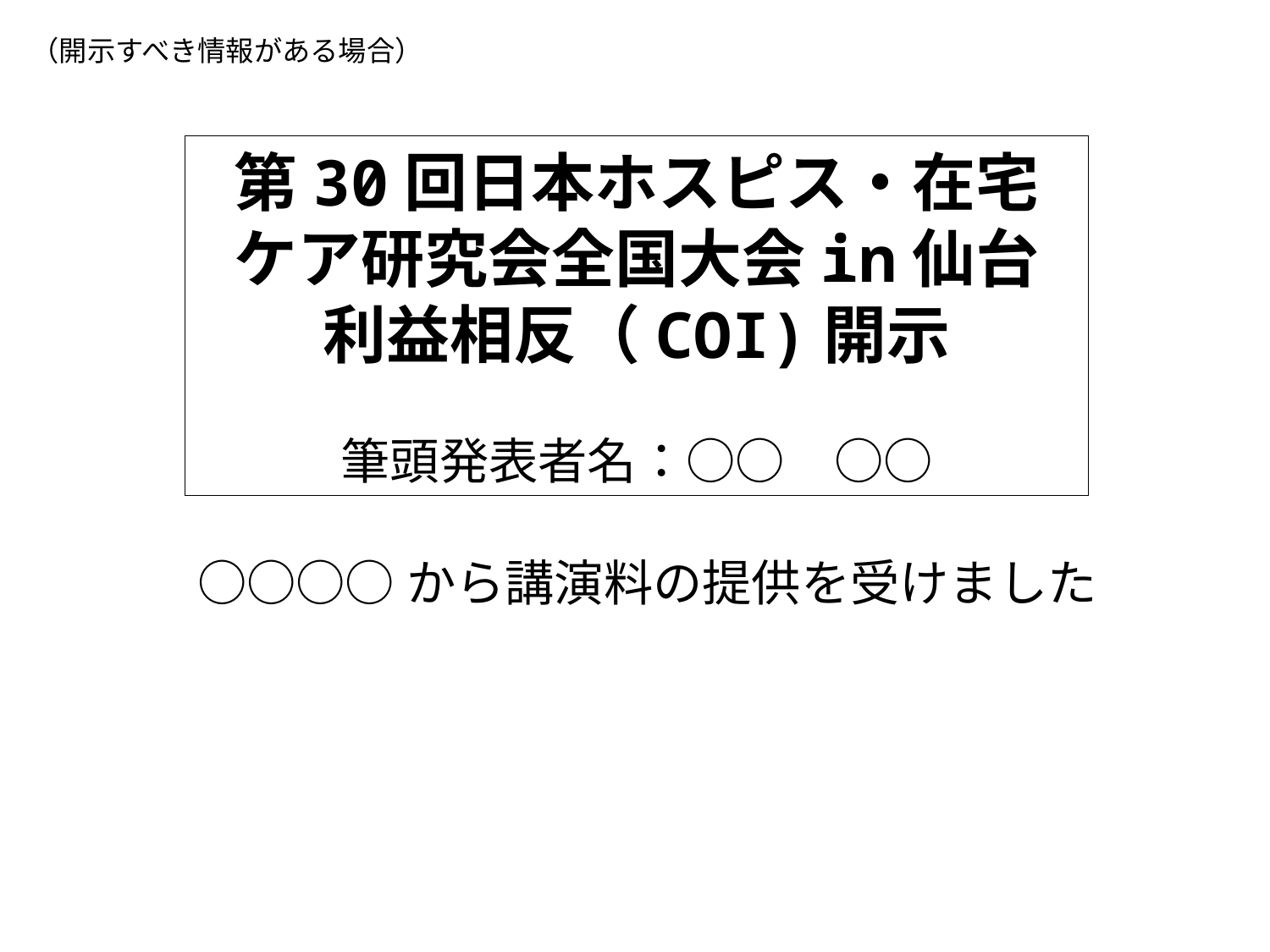

（開示すべき情報がある場合）
第30回日本ホスピス・在宅
ケア研究会全国大会in仙台
利益相反（COI)開示

筆頭発表者名：○○　○○
○○○○から講演料の提供を受けました